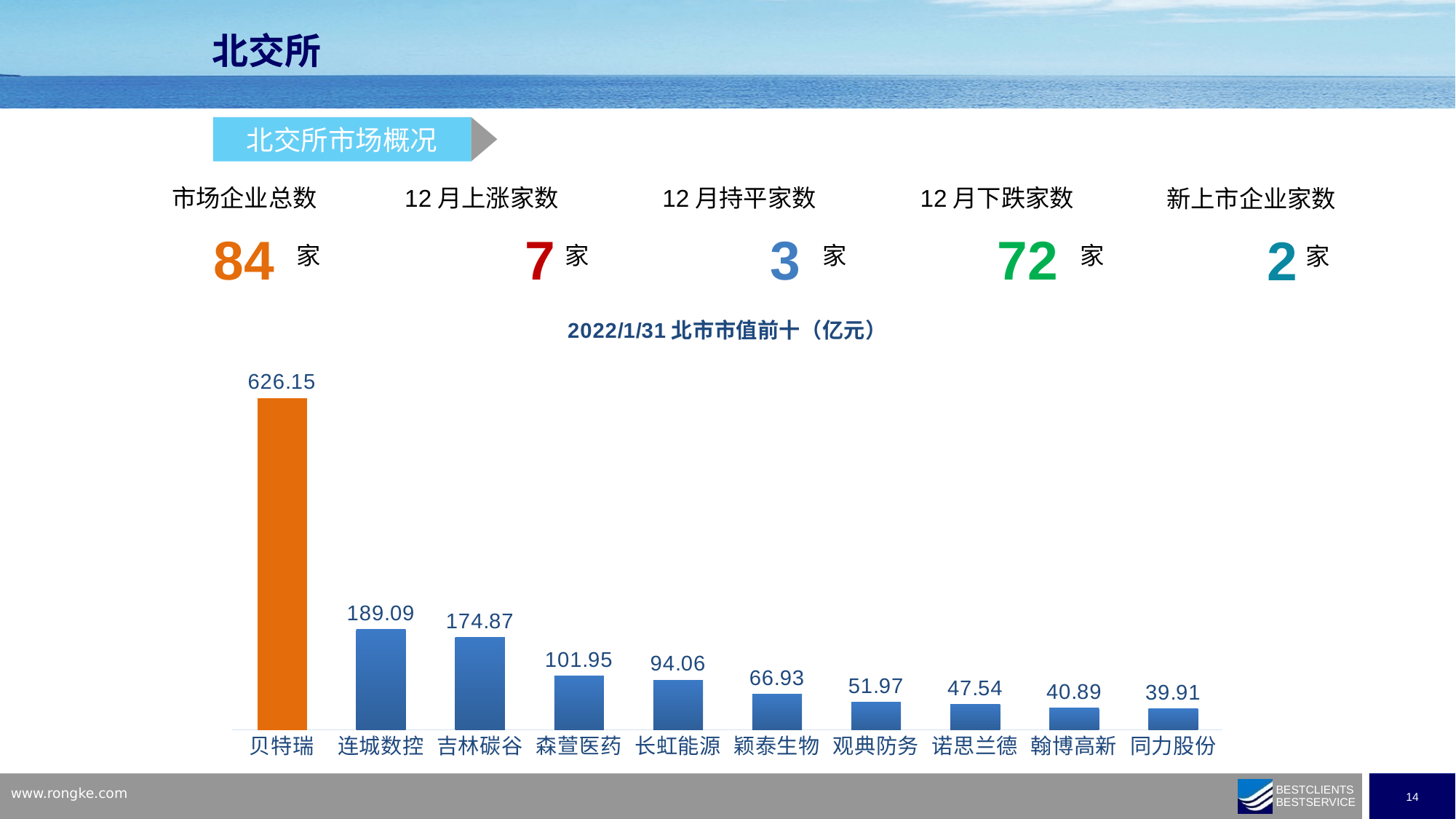

北交所
北交所市场概况

市场企业总数
84
家
12月上涨家数
7
家
12月持平家数
3
家
12月下跌家数
72
家
新上市企业家数
2
家

### Chart: 2022/1/31北市市值前十（亿元）

| Category |  |
|---|---|
| 贝特瑞 | 626.1481 |
| 连城数控 | 189.0945 |
| 吉林碳谷 | 174.8676 |
| 森萱医药 | 101.9481 |
| 长虹能源 | 94.0608 |
| 颖泰生物 | 66.9287 |
| 观典防务 | 51.9672 |
| 诺思兰德 | 47.5398 |
| 翰博高新 | 40.8914 |
| 同力股份 | 39.9127 |